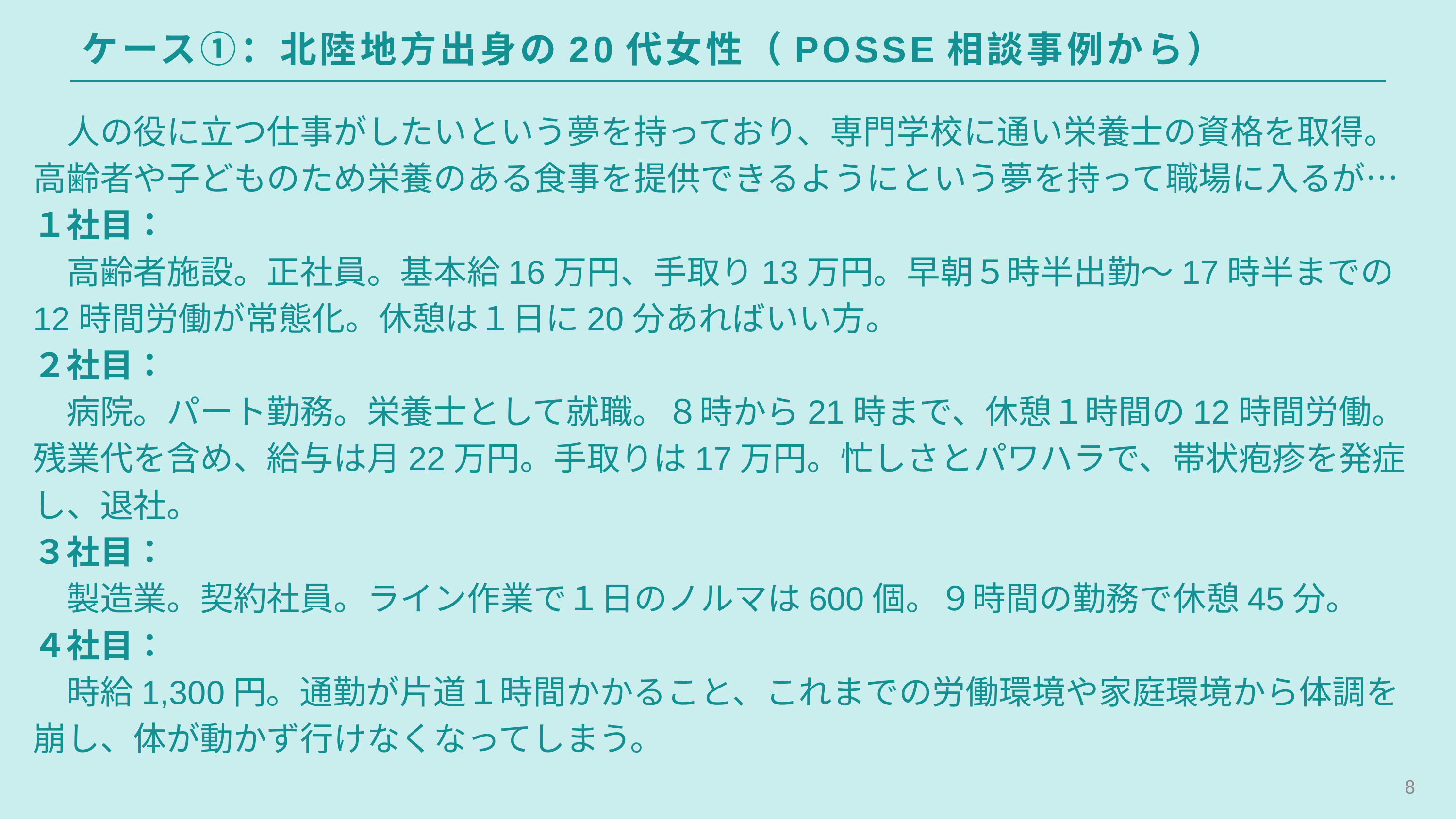

ケース①：北陸地方出身の20代女性（POSSE相談事例から）

　人の役に立つ仕事がしたいという夢を持っており、専門学校に通い栄養士の資格を取得。高齢者や子どものため栄養のある食事を提供できるようにという夢を持って職場に入るが…
１社目：
　高齢者施設。正社員。基本給16万円、手取り13万円。早朝５時半出勤～17時半までの12時間労働が常態化。休憩は１日に20分あればいい方。
２社目：
　病院。パート勤務。栄養士として就職。８時から21時まで、休憩１時間の12時間労働。残業代を含め、給与は月22万円。手取りは17万円。忙しさとパワハラで、帯状疱疹を発症し、退社。
３社目：
　製造業。契約社員。ライン作業で１日のノルマは600個。９時間の勤務で休憩45分。
４社目：
　時給1,300円。通勤が片道１時間かかること、これまでの労働環境や家庭環境から体調を崩し、体が動かず行けなくなってしまう。

8